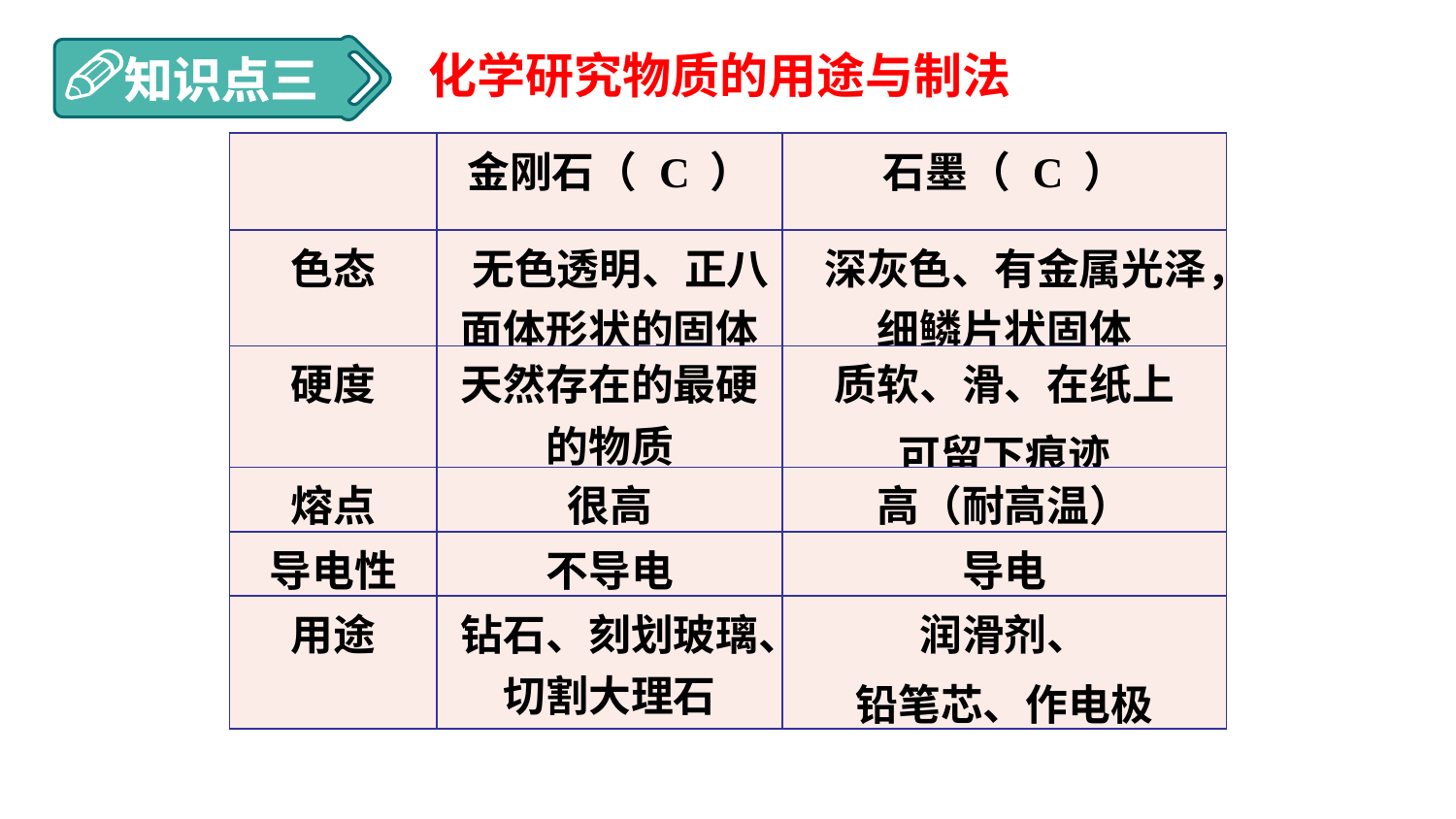

知识点三

化学研究物质的用途与制法
|  | 金刚石（ C ） | 石墨（ C ） |
| --- | --- | --- |
| 色态 | 无色透明、正八面体形状的固体 | 深灰色、有金属光泽，细鳞片状固体 |
| 硬度 | 天然存在的最硬的物质 | 质软、滑、在纸上 可留下痕迹 |
| 熔点 | 很高 | 高（耐高温） |
| 导电性 | 不导电 | 导电 |
| 用途 | 钻石、刻划玻璃、切割大理石 | 润滑剂、 铅笔芯、作电极 |